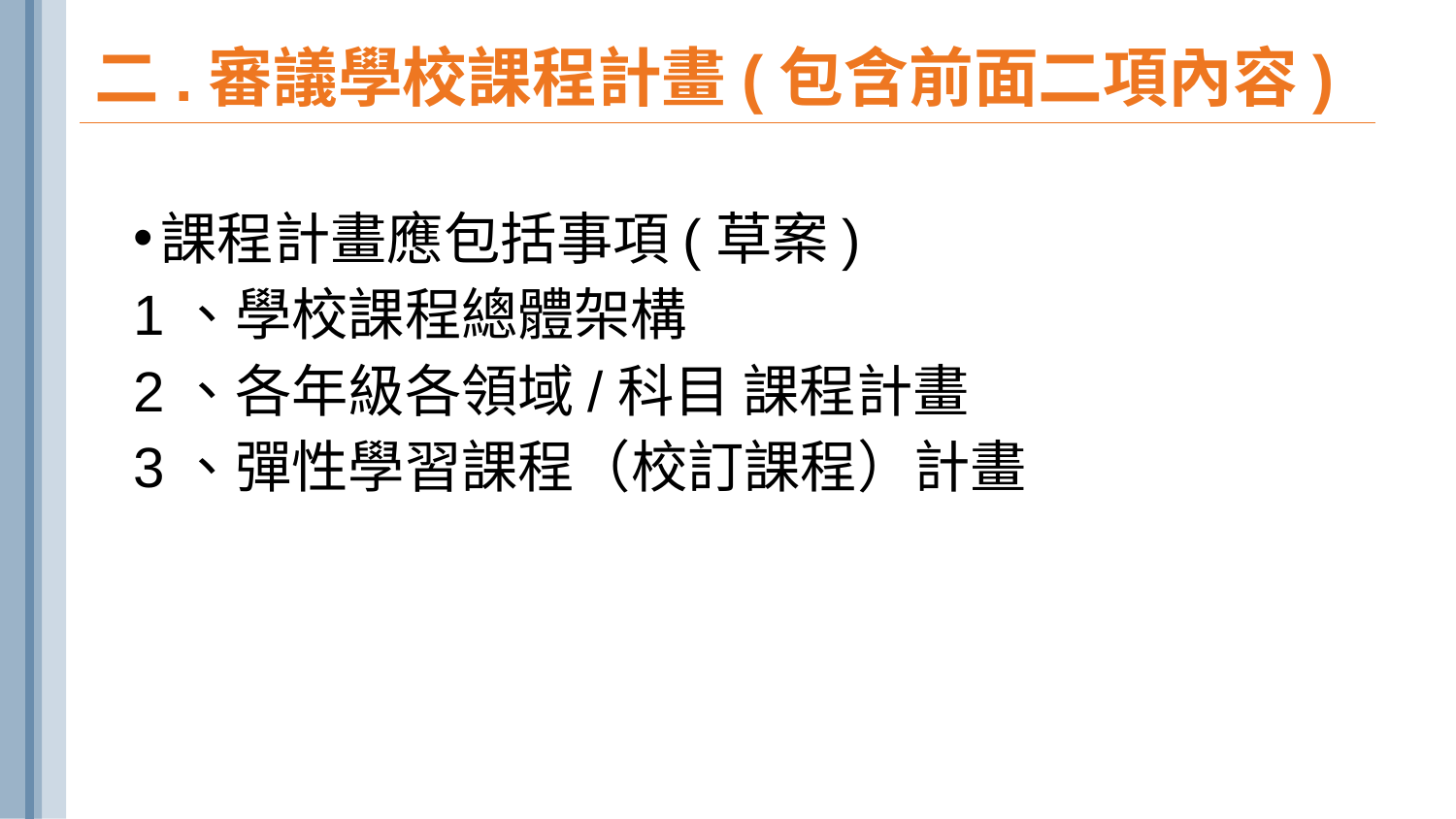

# 二.審議學校課程計畫(包含前面二項內容)
課程計畫應包括事項(草案)
1、學校課程總體架構
2、各年級各領域/科目 課程計畫
3、彈性學習課程（校訂課程）計畫